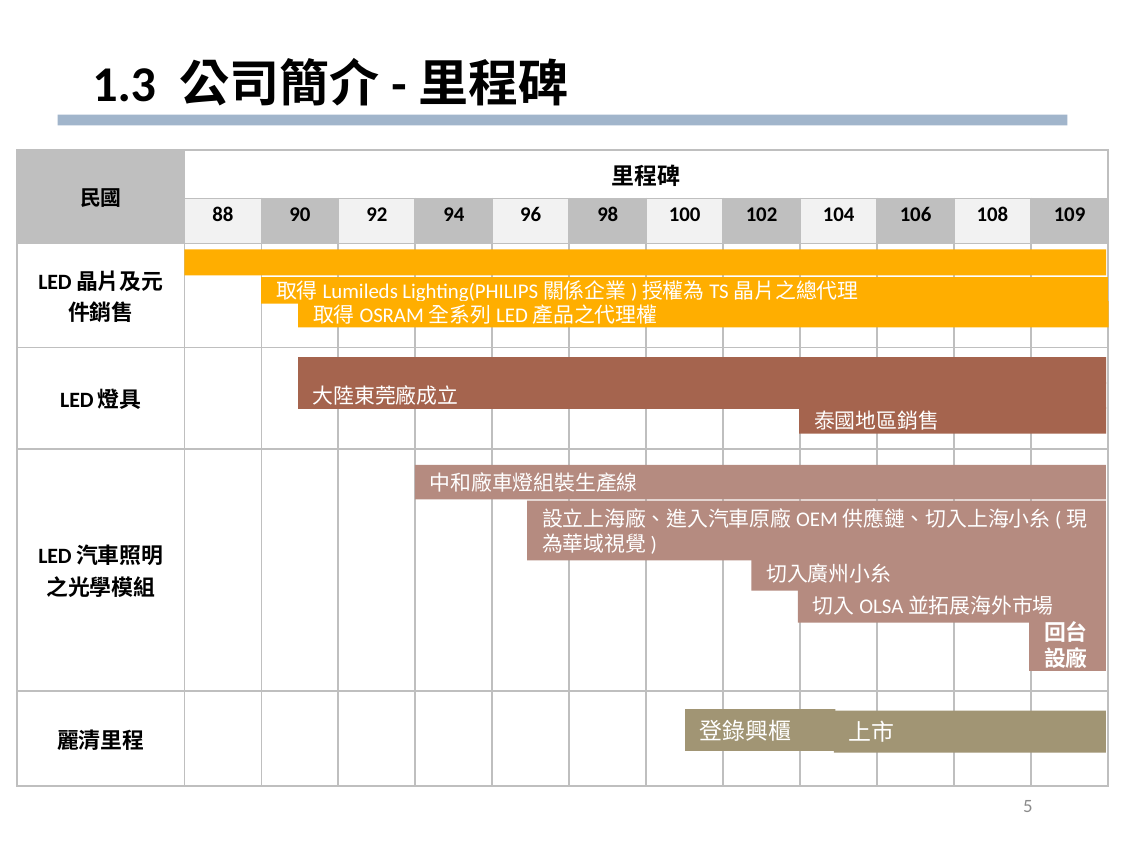

# 1.3 公司簡介-里程碑
| 民國 | 里程碑 |  |  |  |  |  |  |  |  |  |  |  |
| --- | --- | --- | --- | --- | --- | --- | --- | --- | --- | --- | --- | --- |
|  | 88 | 90 | 92 | 94 | 96 | 98 | 100 | 102 | 104 | 106 | 108 | 109 |
| LED晶片及元件銷售 |  |  |  |  |  |  |  |  |  |  |  |  |
| LED燈具 |  |  |  |  |  |  |  |  |  |  |  |  |
| LED汽車照明之光學模組 |  |  |  |  |  |  |  |  |  |  |  |  |
| 麗清里程 |  |  |  |  |  |  |  |  |  |  |  |  |

取得Lumileds Lighting(PHILIPS關係企業)授權為TS晶片之總代理
取得OSRAM全系列LED產品之代理權

大陸東莞廠成立
泰國地區銷售
中和廠車燈組裝生產線
設立上海廠、進入汽車原廠OEM供應鏈、切入上海小糸(現為華域視覺)
切入廣州小糸
切入OLSA並拓展海外市場
回台設廠
登錄興櫃
上市
5